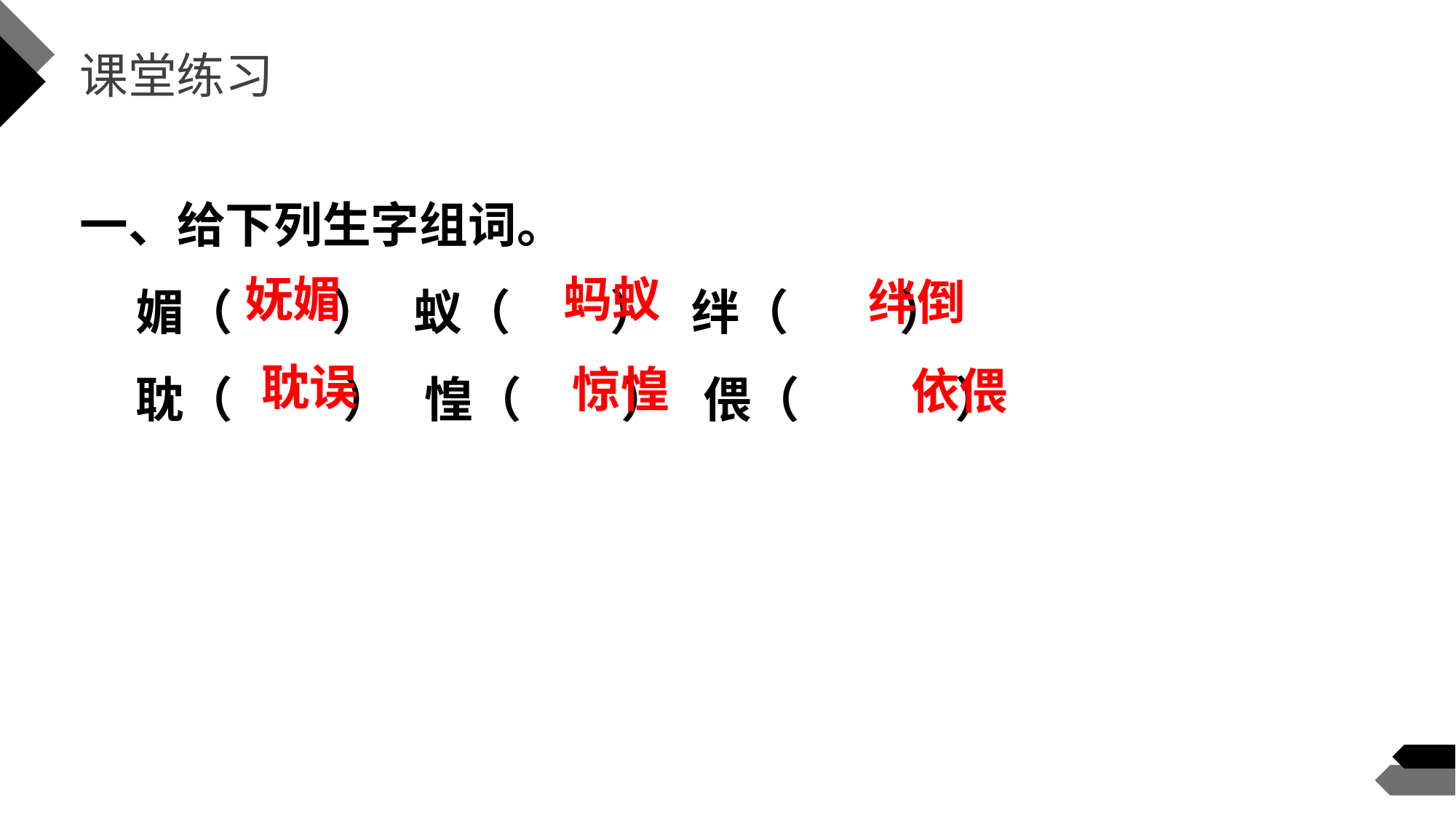

课堂练习
一、给下列生字组词。
    媚（         ）   蚁（         ）   绊（          ）
    耽（          ）   惶（         ）   偎（              ）
妩媚
蚂蚁
绊倒
耽误
惊惶
依偎